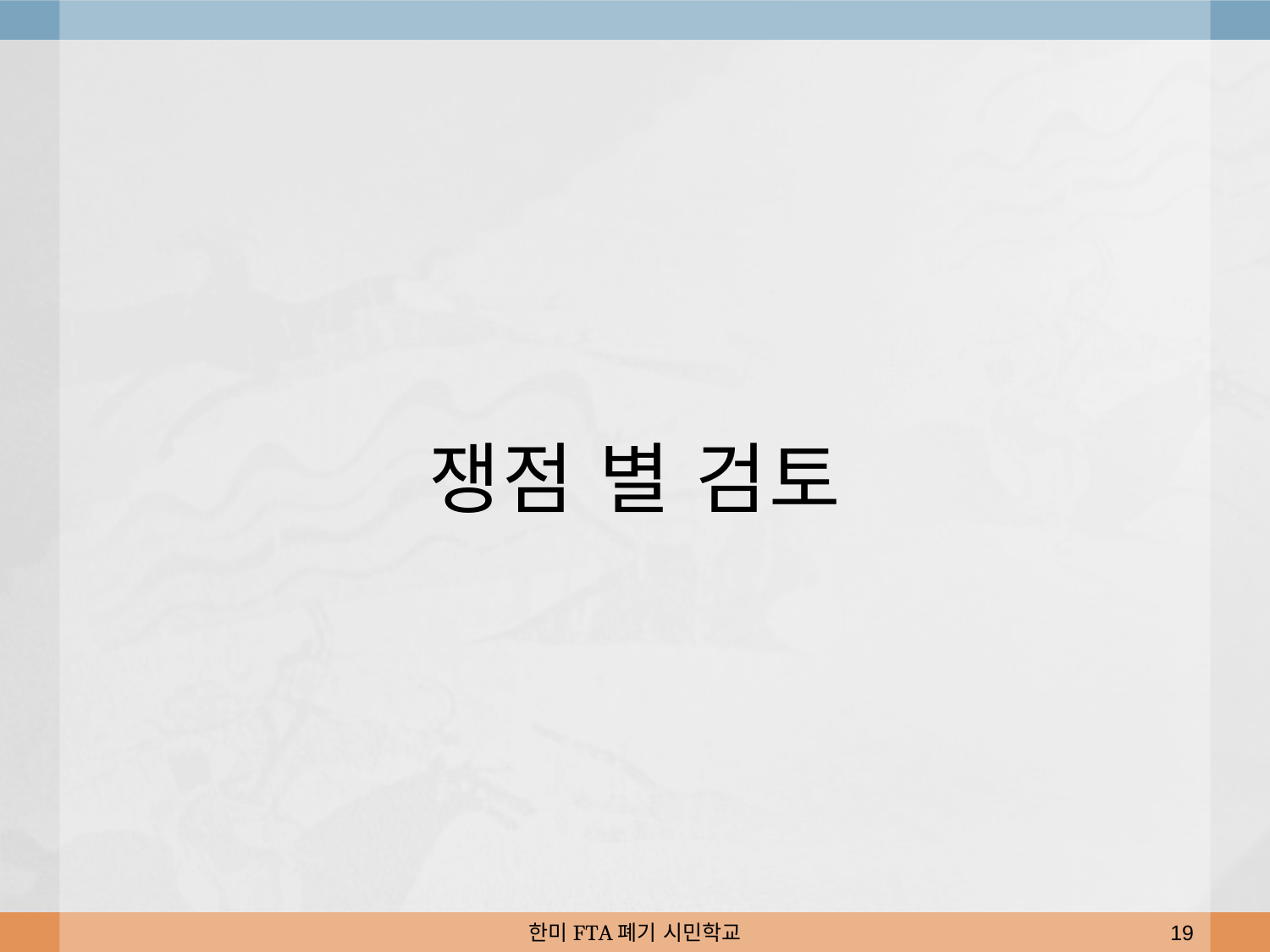

# 쟁점 별 검토
한미FTA폐기 시민학교
19